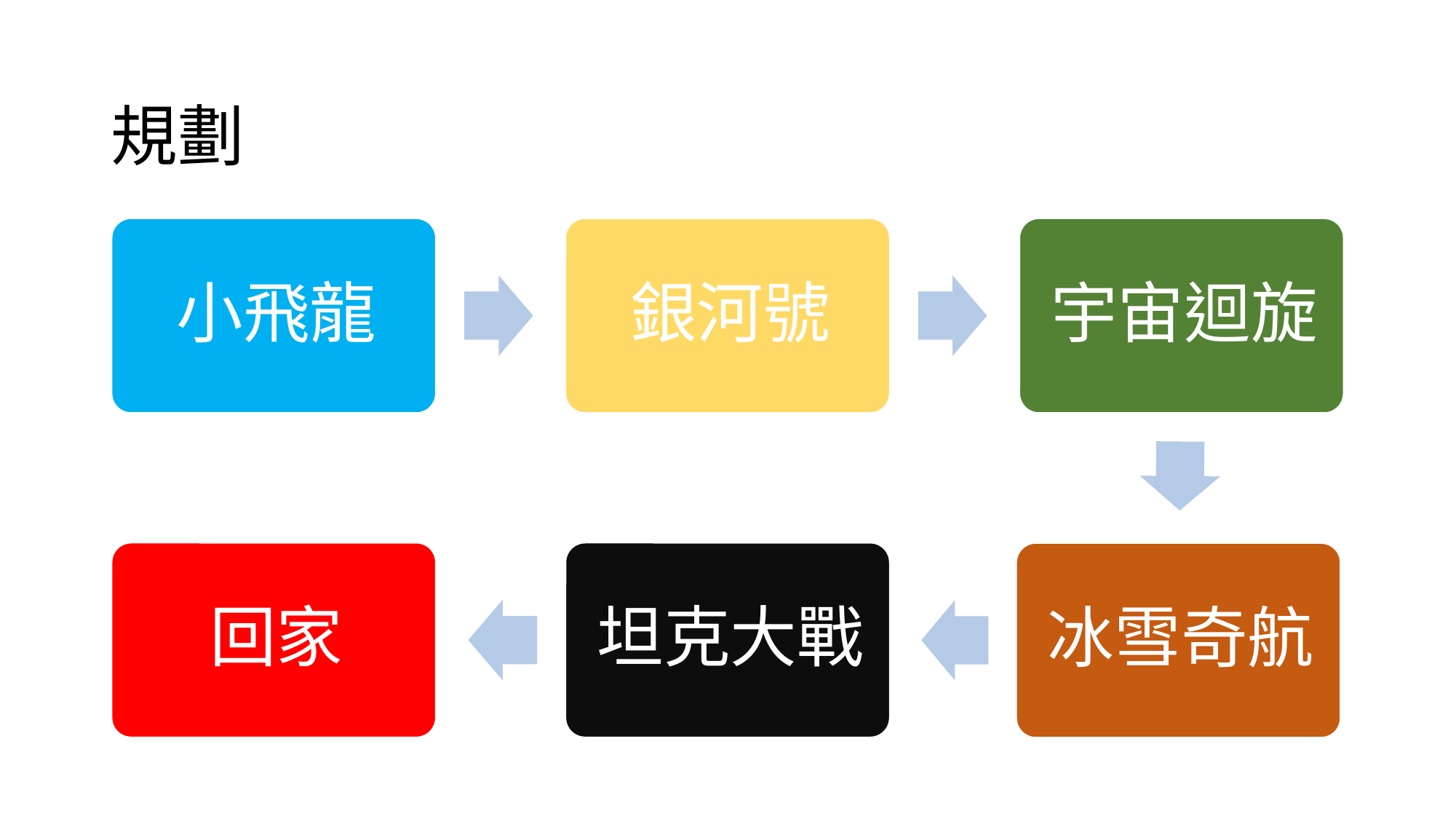

# 規劃
小飛龍

銀河號

宇宙迴旋

冰雪奇航

坦克大戰

回家